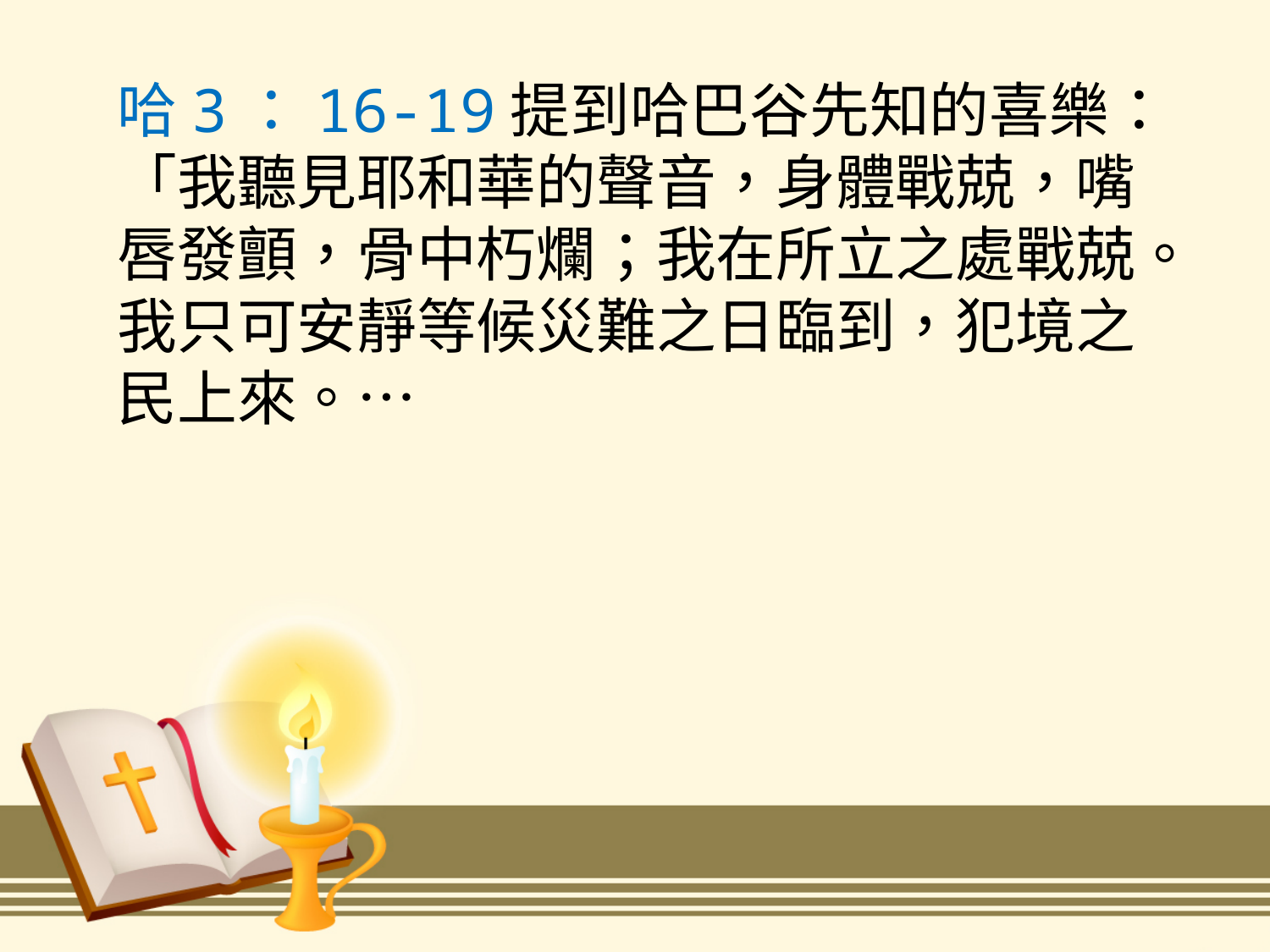

哈3：16-19提到哈巴谷先知的喜樂：「我聽見耶和華的聲音，身體戰兢，嘴唇發顫，骨中朽爛；我在所立之處戰兢。我只可安靜等候災難之日臨到，犯境之民上來。…